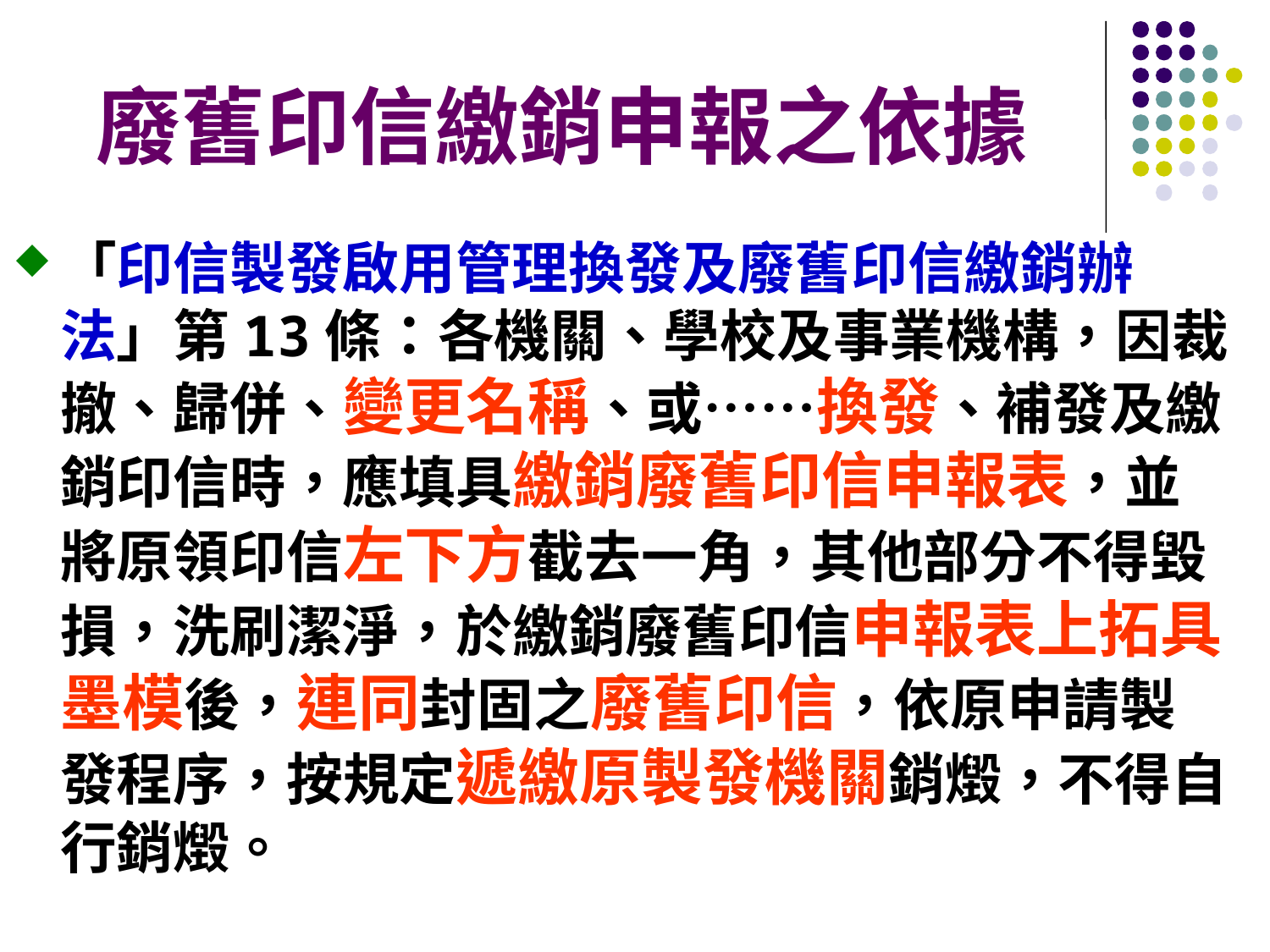

廢舊印信繳銷申報之依據
「印信製發啟用管理換發及廢舊印信繳銷辦法」第13條：各機關、學校及事業機構，因裁撤、歸併、變更名稱、或……換發、補發及繳銷印信時，應填具繳銷廢舊印信申報表，並將原領印信左下方截去一角，其他部分不得毀損，洗刷潔淨，於繳銷廢舊印信申報表上拓具墨模後，連同封固之廢舊印信，依原申請製發程序，按規定遞繳原製發機關銷燬，不得自行銷燬。